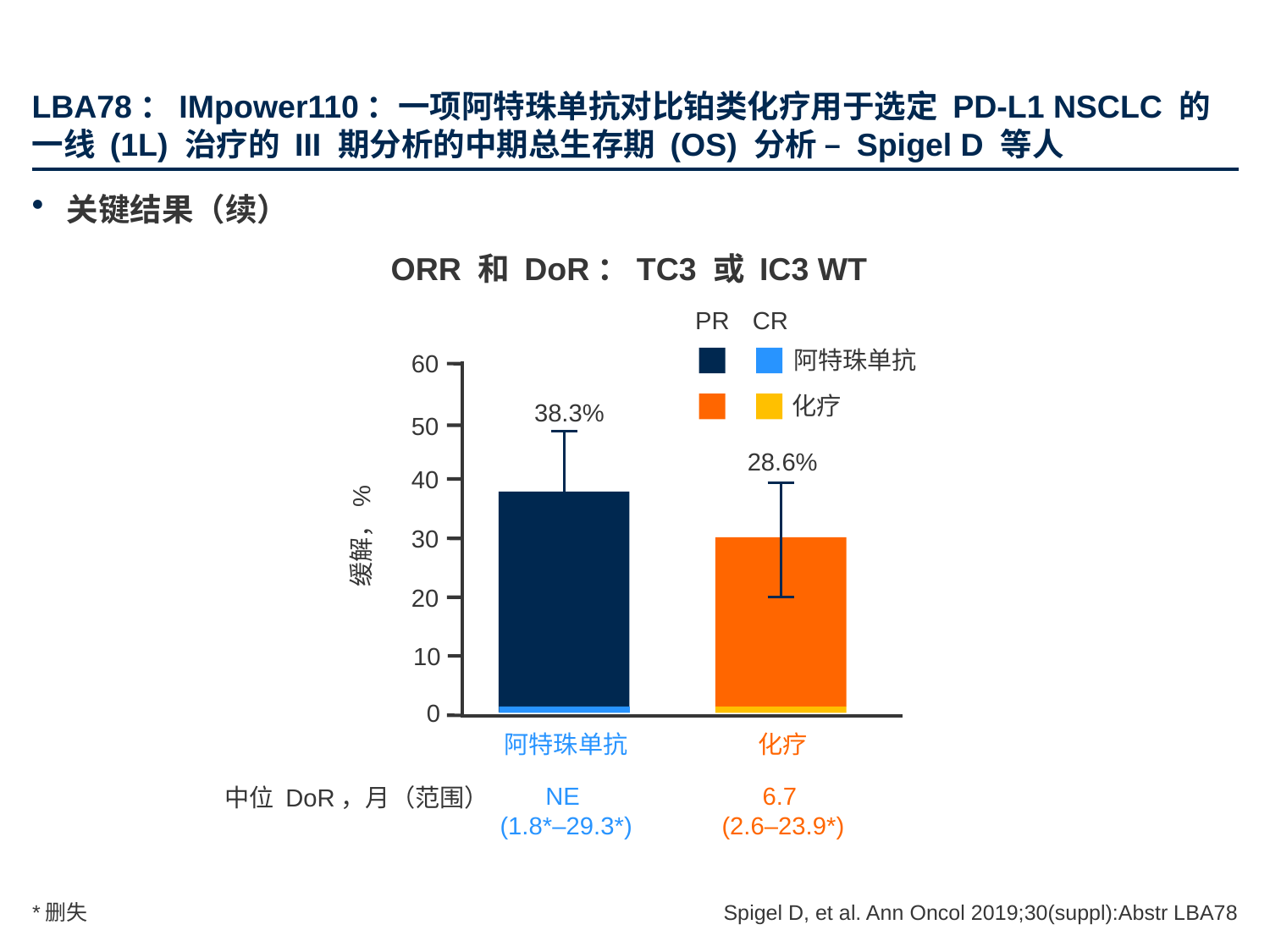

# LBA78：IMpower110：一项阿特珠单抗对比铂类化疗用于选定 PD-L1 NSCLC 的一线 (1L) 治疗的 III 期分析的中期总生存期 (OS) 分析 – Spigel D 等人
关键结果（续）

ORR 和 DoR：TC3 或 IC3 WT
PR
CR
阿特珠单抗
60

化疗
38.3%

50

28.6%
40

缓解，%
30

20

10

0

阿特珠单抗
化疗
6.7
(2.6–23.9*)
NE
(1.8*–29.3*)
中位 DoR，月（范围）
Spigel D, et al. Ann Oncol 2019;30(suppl):Abstr LBA78
*删失